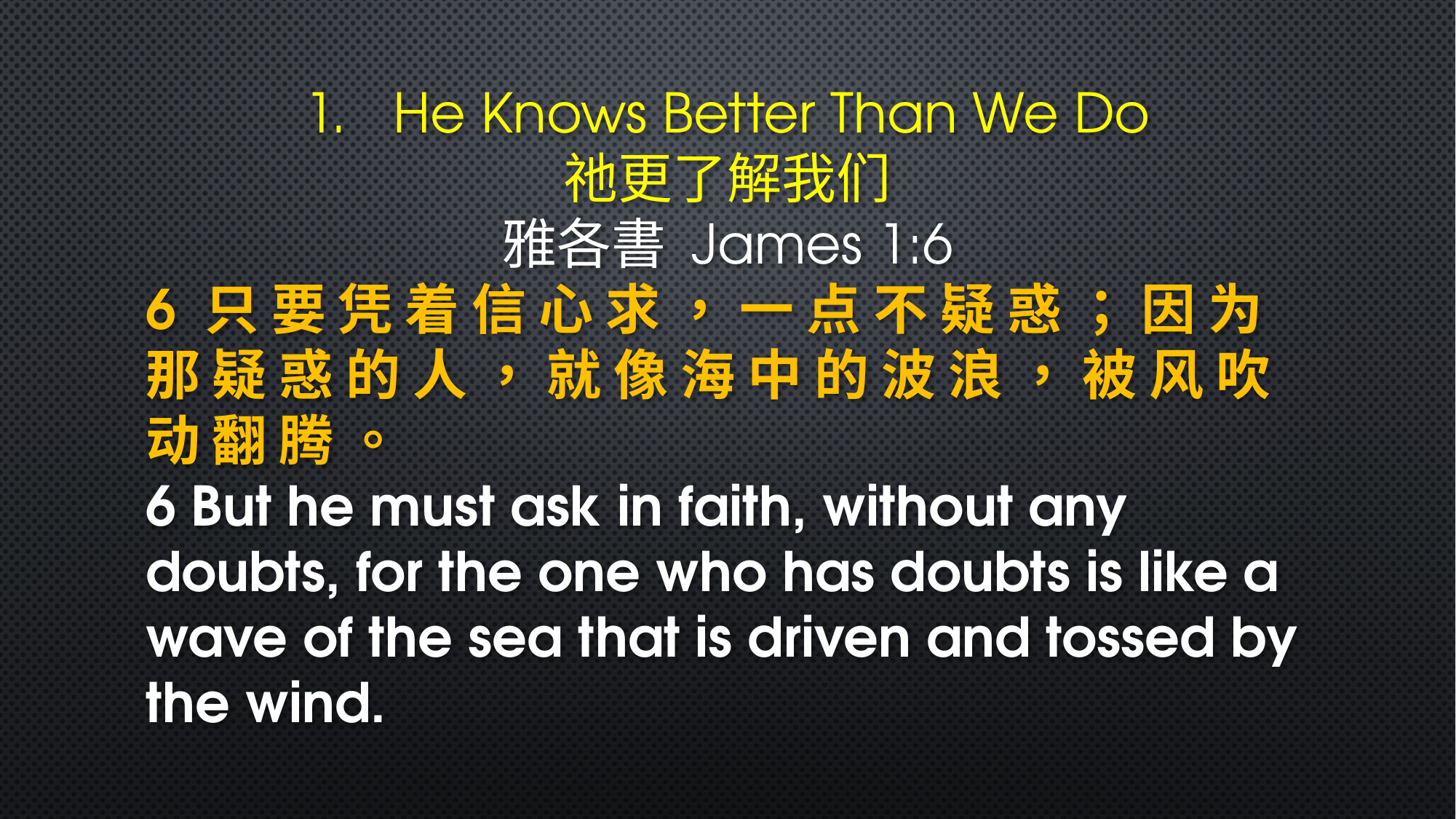

He Knows Better Than We Do
祂更了解我们
雅各書 James 1:6
6 只 要 凭 着 信 心 求 ， 一 点 不 疑 惑 ； 因 为 那 疑 惑 的 人 ， 就 像 海 中 的 波 浪 ， 被 风 吹 动 翻 腾 。
6 But he must ask in faith, without any doubts, for the one who has doubts is like a wave of the sea that is driven and tossed by the wind.